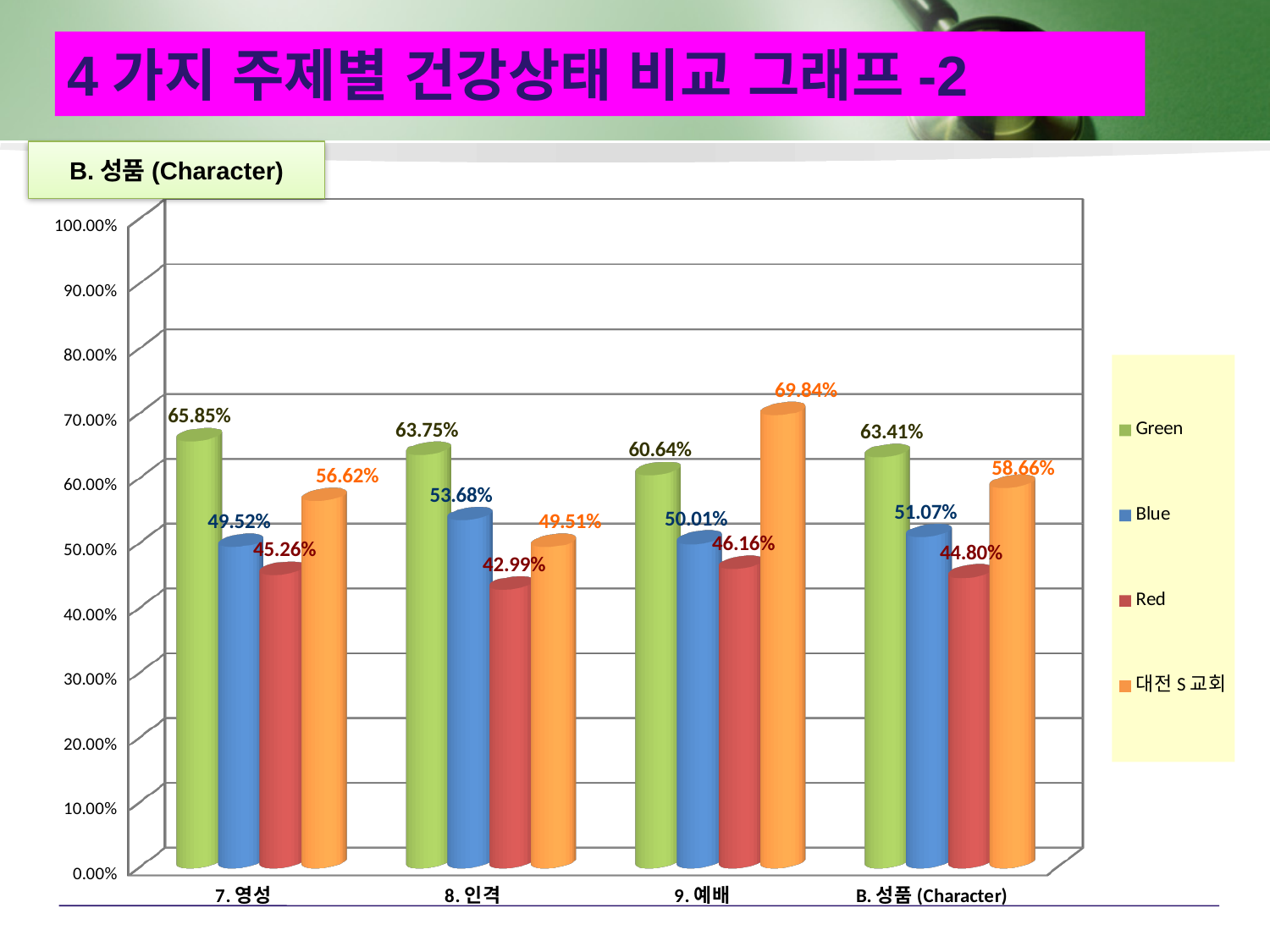

# 4가지 주제별 건강상태 비교 그래프-2
B.성품(Character)

[unsupported chart]